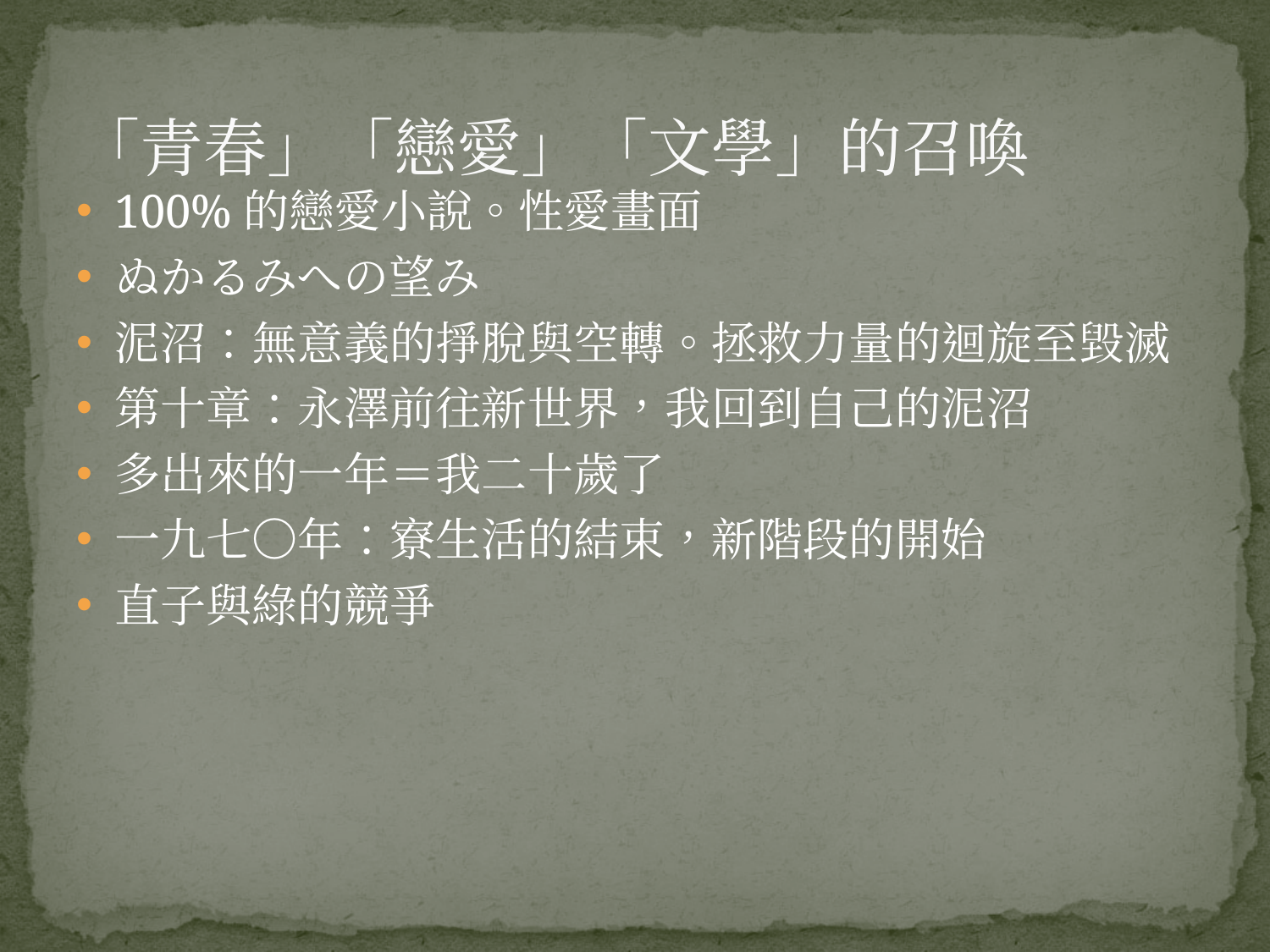

# 「青春」「戀愛」「文學」的召喚
100%的戀愛小說。性愛畫面
ぬかるみへの望み
泥沼：無意義的掙脫與空轉。拯救力量的迴旋至毀滅
第十章：永澤前往新世界，我回到自己的泥沼
多出來的一年＝我二十歲了
一九七〇年：寮生活的結束，新階段的開始
直子與綠的競爭